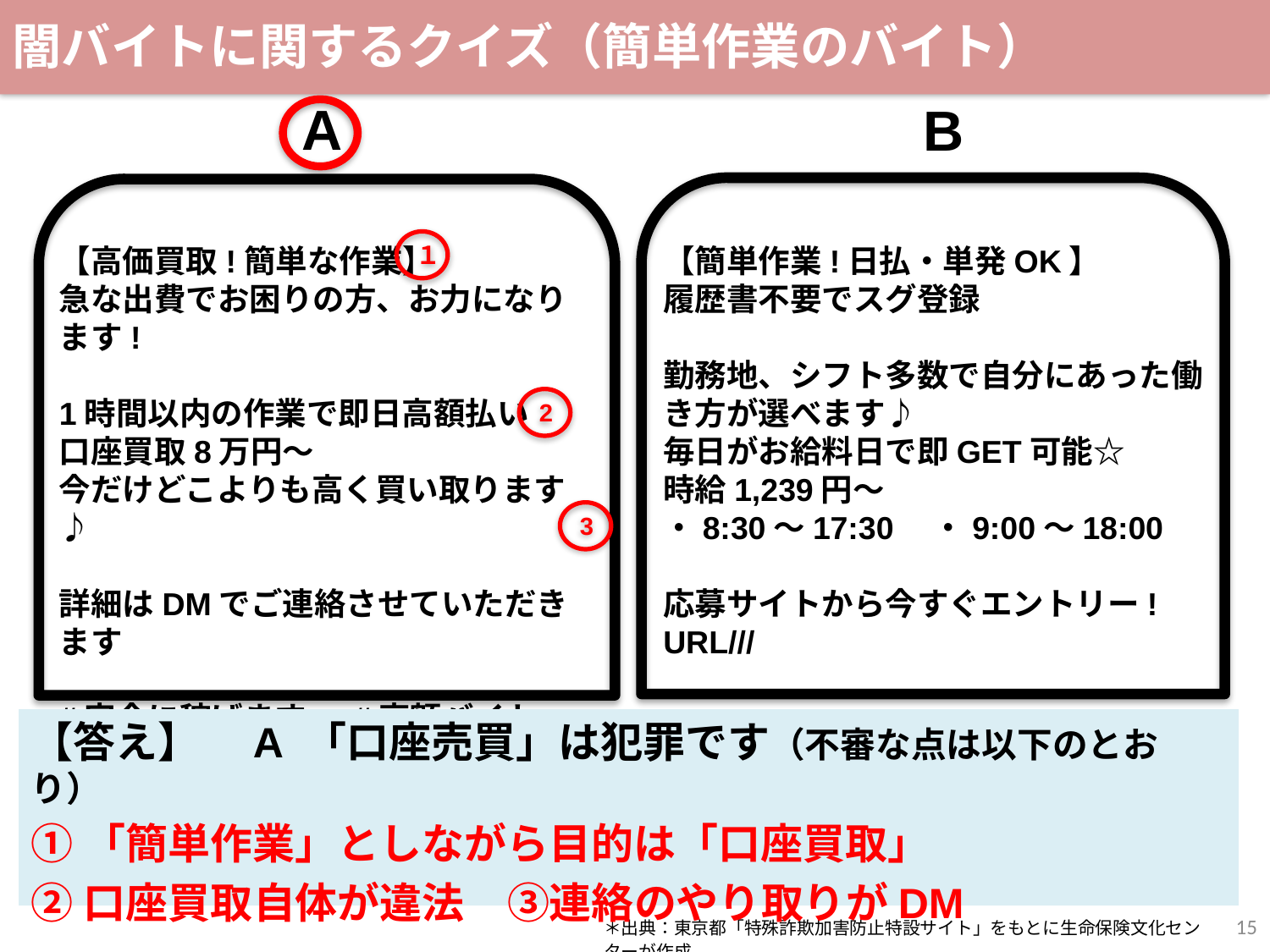

闇バイトに関するクイズ（簡単作業のバイト）

A
B

１
【高価買取!簡単な作業】
急な出費でお困りの方、お力になります!

1時間以内の作業で即日高額払い
口座買取8万円～
今だけどこよりも高く買い取ります♪

詳細はDMでご連絡させていただきます

#安全に稼げます　 #高額バイト
【簡単作業!日払・単発OK】
履歴書不要でスグ登録

勤務地、シフト多数で自分にあった働き方が選べます♪
毎日がお給料日で即GET可能☆
時給1,239円～
・8:30～17:30　・9:00～18:00

応募サイトから今すぐエントリー!
URL///
2
3
【答え】　A 「口座売買」は犯罪です（不審な点は以下のとおり）
①「簡単作業」としながら目的は「口座買取」
②口座買取自体が違法　③連絡のやり取りがDM
15
＊出典：東京都「特殊詐欺加害防止特設サイト」をもとに生命保険文化センターが作成